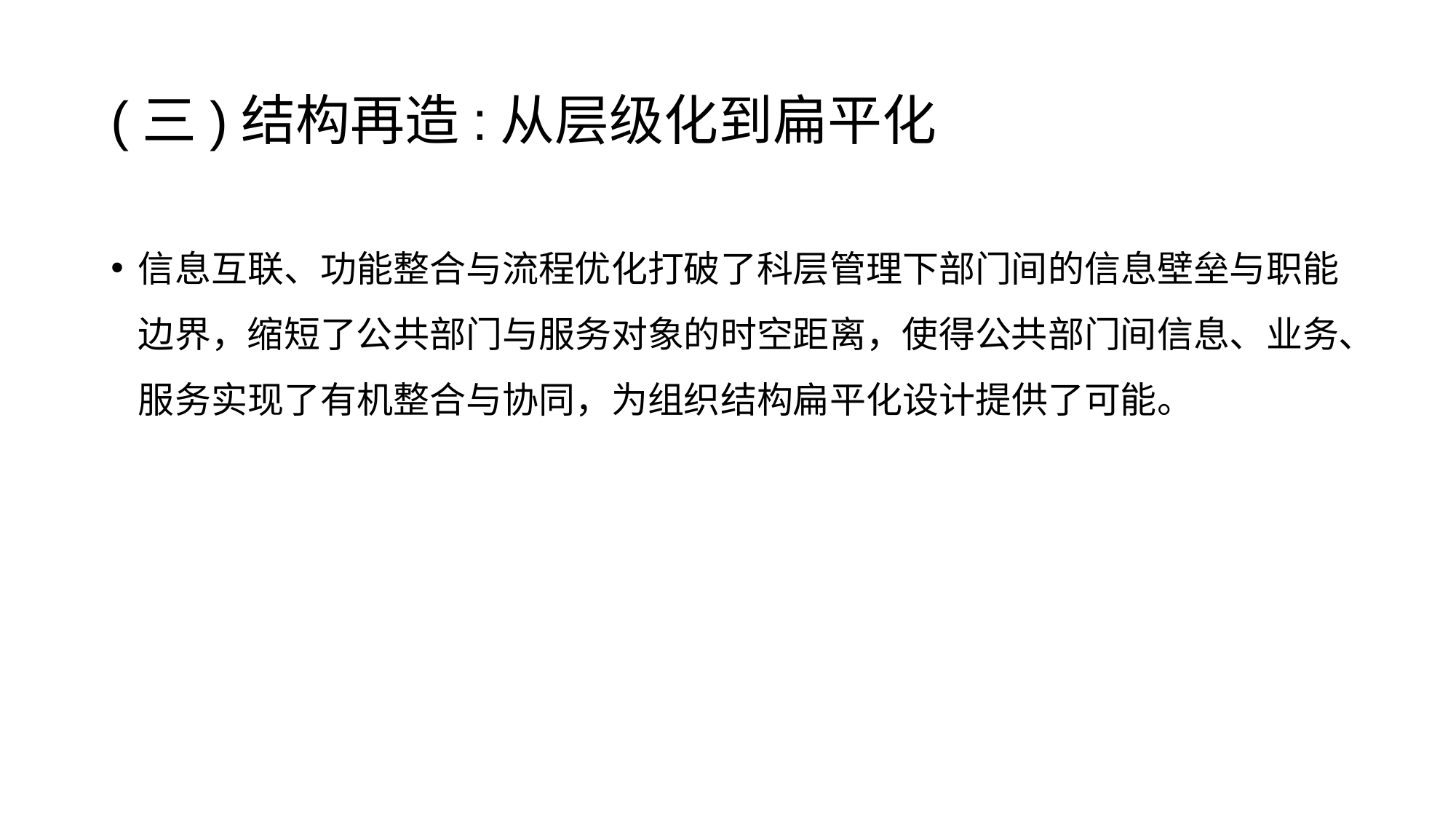

# (三)结构再造:从层级化到扁平化
信息互联、功能整合与流程优化打破了科层管理下部门间的信息壁垒与职能边界，缩短了公共部门与服务对象的时空距离，使得公共部门间信息、业务、服务实现了有机整合与协同，为组织结构扁平化设计提供了可能。